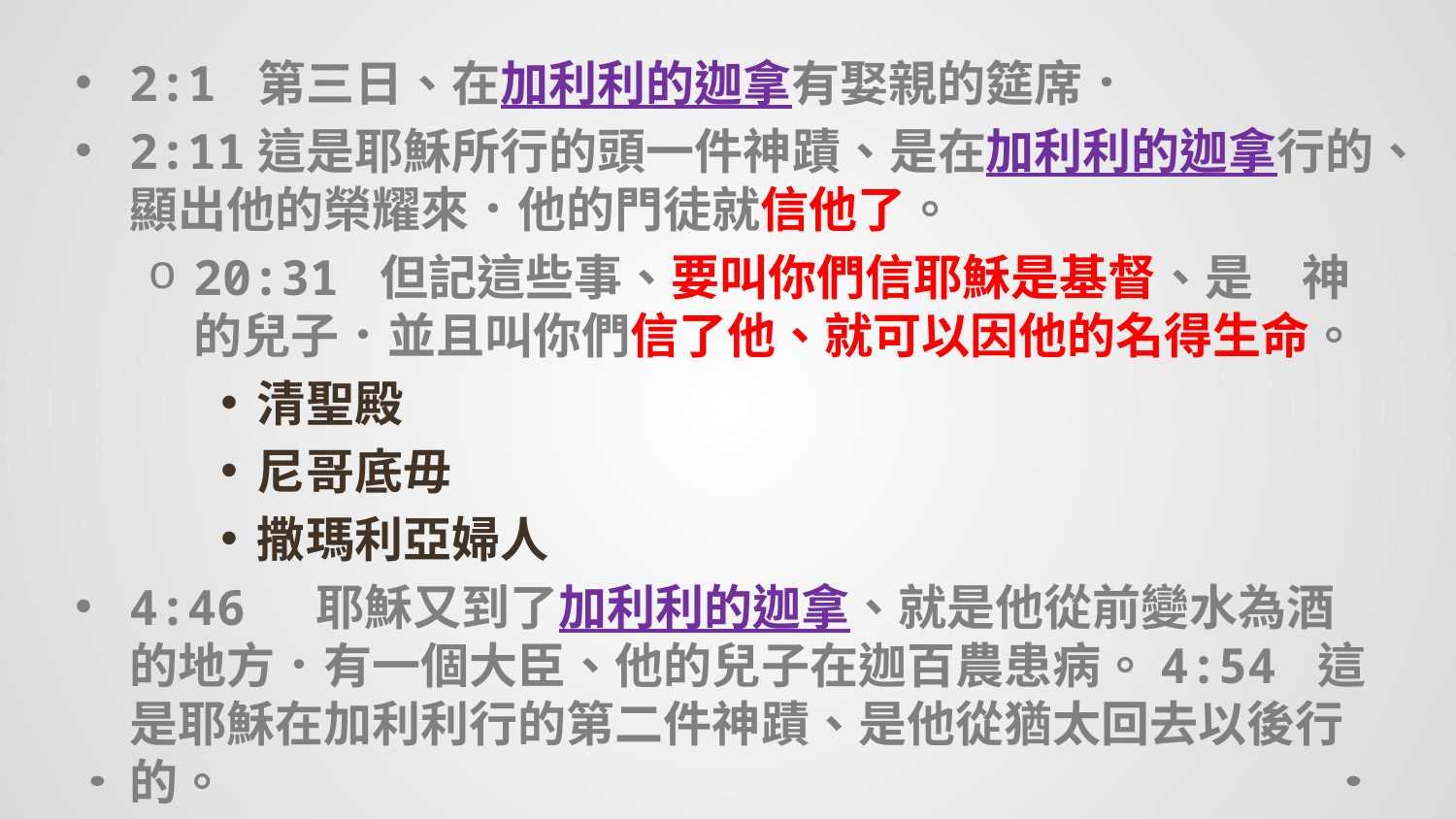

2:1 第三日、在加利利的迦拿有娶親的筵席．
2:11這是耶穌所行的頭一件神蹟、是在加利利的迦拿行的、顯出他的榮耀來．他的門徒就信他了。
20:31 但記這些事、要叫你們信耶穌是基督、是　神的兒子．並且叫你們信了他、就可以因他的名得生命。
清聖殿
尼哥底毋
撒瑪利亞婦人
4:46  耶穌又到了加利利的迦拿、就是他從前變水為酒的地方．有一個大臣、他的兒子在迦百農患病。4:54 這是耶穌在加利利行的第二件神蹟、是他從猶太回去以後行的。